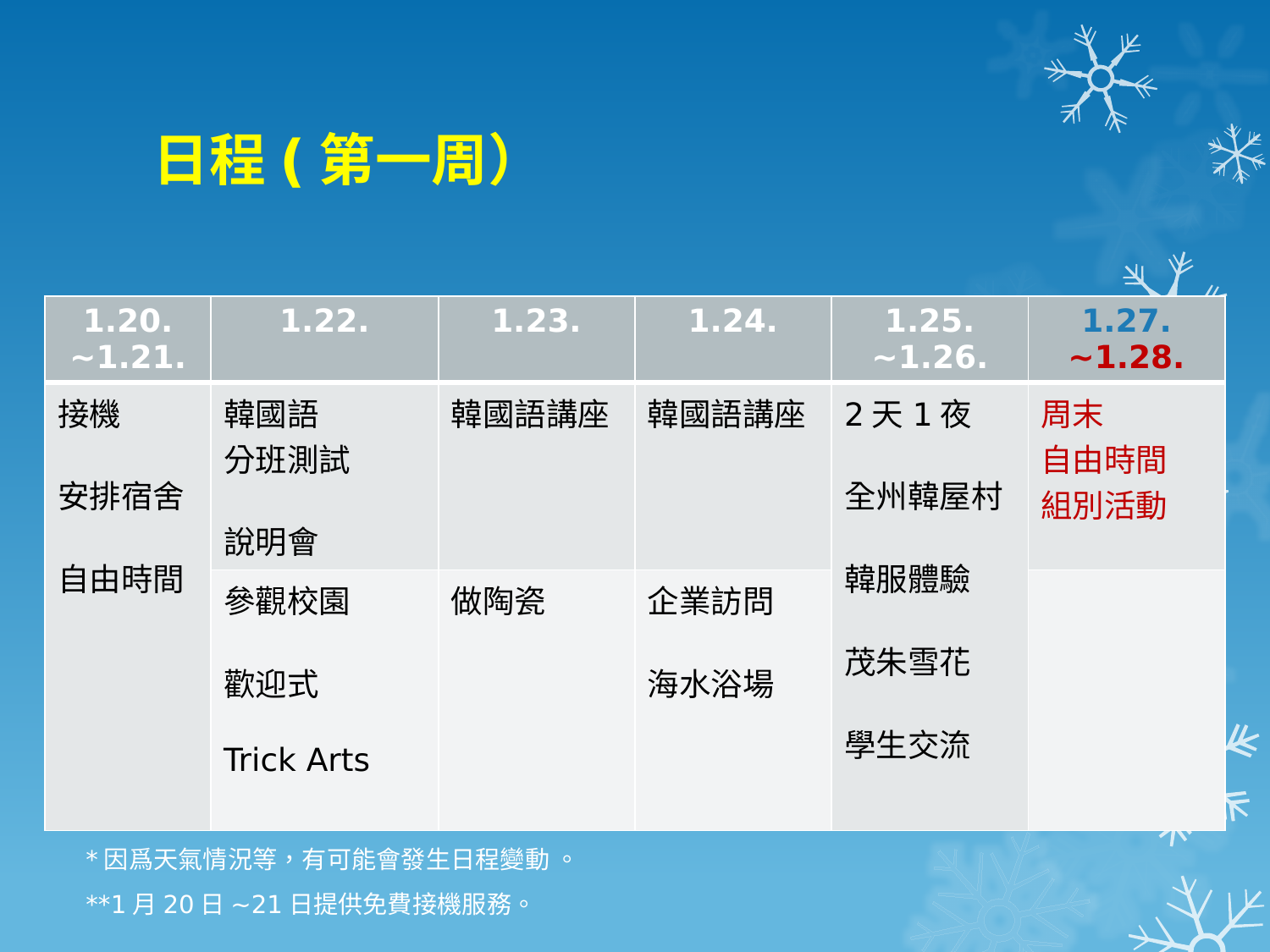

# 日程(第一周）
| 1.20. ~1.21. | 1.22. | 1.23. | 1.24. | 1.25. ~1.26. | 1.27. ~1.28. |
| --- | --- | --- | --- | --- | --- |
| 接機 安排宿舍 自由時間 | 韓國語 分班測試 說明會 | 韓國語講座 | 韓國語講座 | 2天1夜 全州韓屋村 韓服體驗 茂朱雪花 學生交流 | 周末 自由時間 組別活動 |
|  | 參觀校園 歡迎式 Trick Arts | 做陶瓷 | 企業訪問 海水浴場 |  |  |
*因爲天氣情況等，有可能會發生日程變動 。
**1月20日~21日提供免費接機服務。